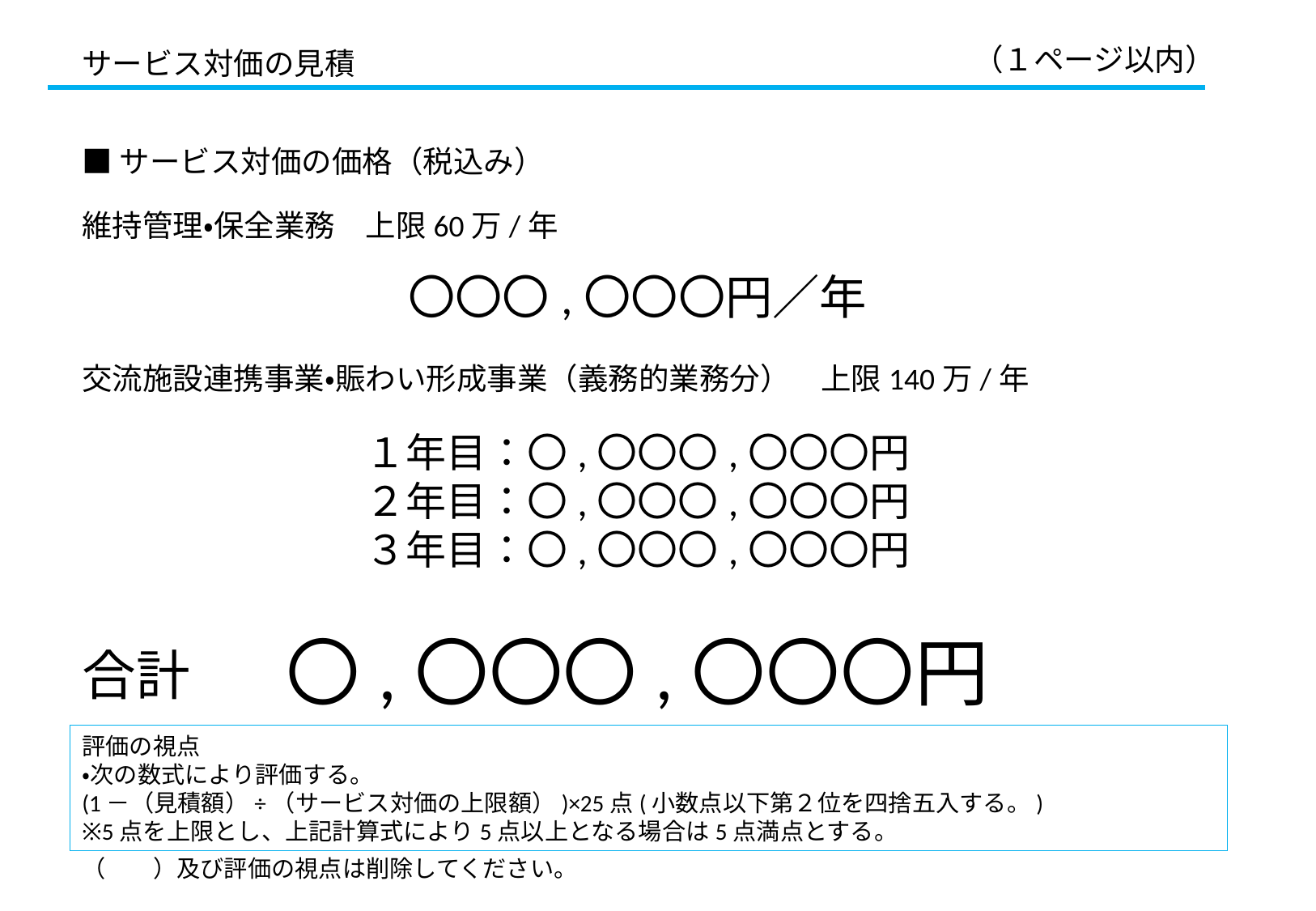

（１ページ以内）
サービス対価の見積
■サービス対価の価格（税込み）
維持管理・保全業務　上限60万/年
〇〇〇,〇〇〇円／年
交流施設連携事業・賑わい形成事業（義務的業務分）　上限140万/年
１年目：〇,〇〇〇,〇〇〇円
２年目：〇,〇〇〇,〇〇〇円
３年目：〇,〇〇〇,〇〇〇円
〇,〇〇〇,〇〇〇円
合計
評価の視点
・次の数式により評価する。
(1－（見積額）÷（サービス対価の上限額）)×25点(小数点以下第２位を四捨五入する。)
※5点を上限とし、上記計算式により5点以上となる場合は5点満点とする。
（　　）及び評価の視点は削除してください。